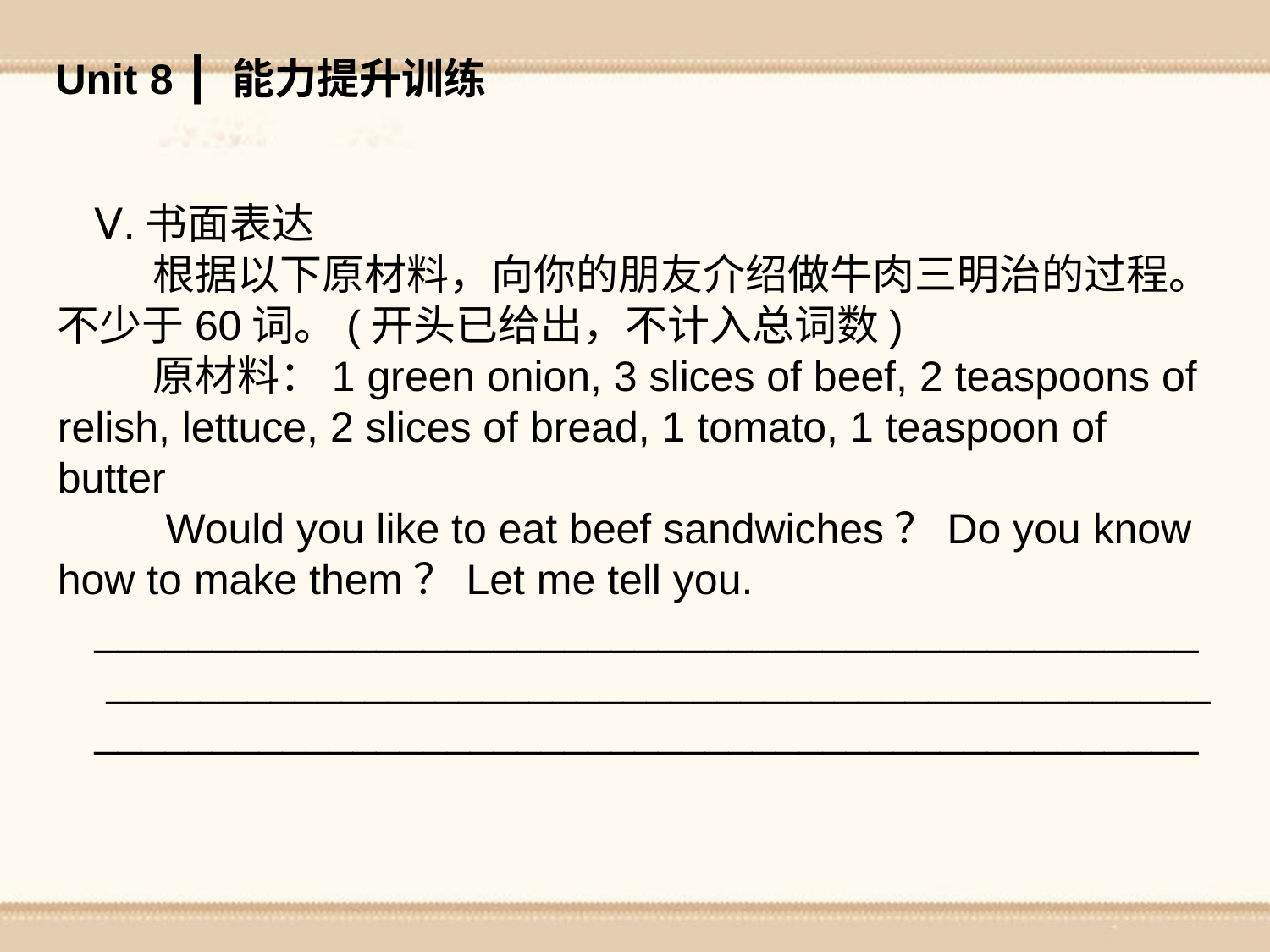

Unit 8 ┃ 能力提升训练
Ⅴ.书面表达
     根据以下原材料，向你的朋友介绍做牛肉三明治的过程。不少于60词。(开头已给出，不计入总词数)
     原材料：1 green onion, 3 slices of beef, 2 teaspoons of relish, lettuce, 2 slices of bread, 1 tomato, 1 teaspoon of butter
      Would you like to eat beef sandwiches？Do you know how to make them？Let me tell you.
_______________________________________________
 _______________________________________________
_______________________________________________